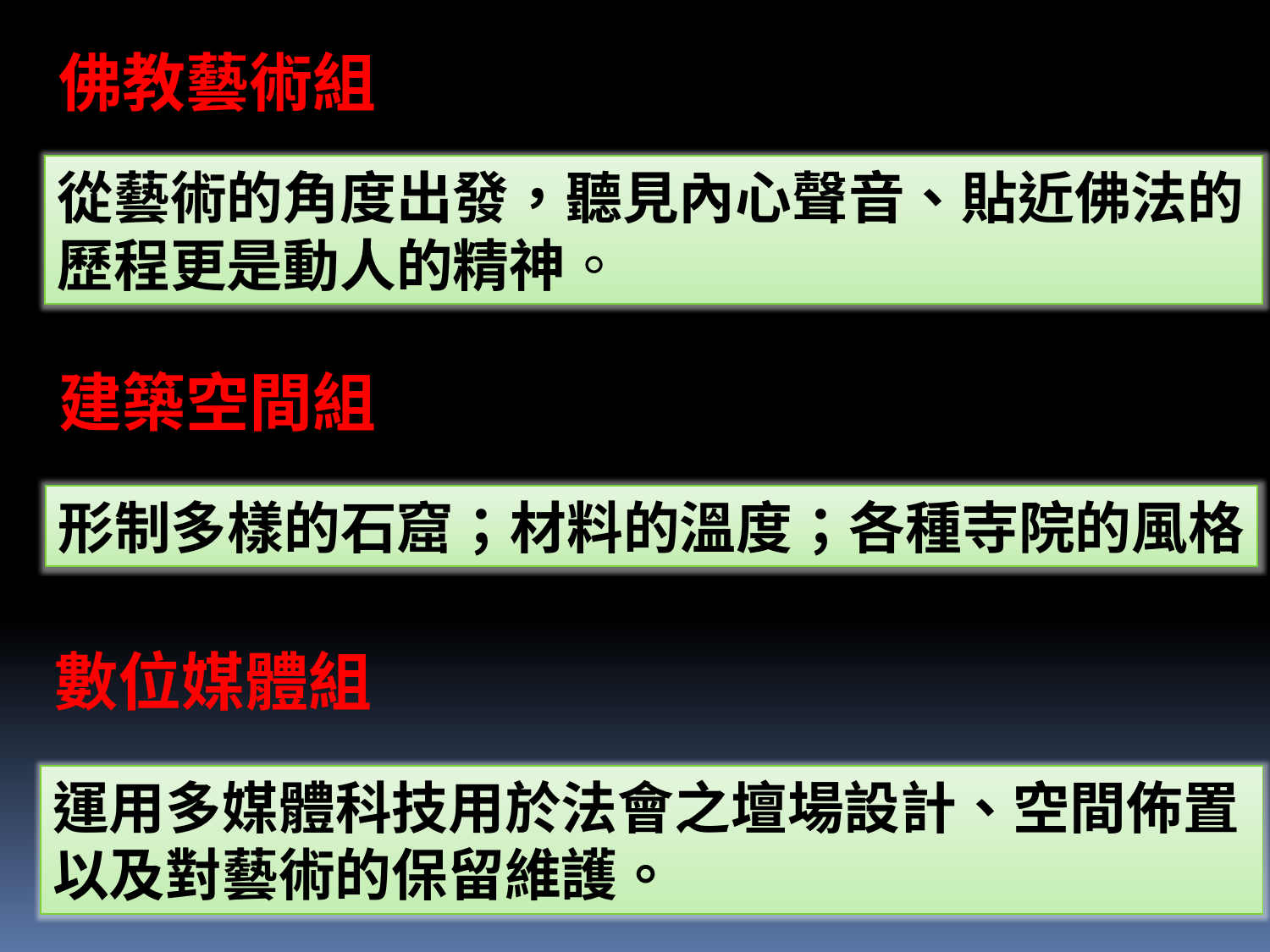

佛教藝術組
從藝術的角度出發，聽見內心聲音、貼近佛法的歷程更是動人的精神。
建築空間組
形制多樣的石窟；材料的溫度；各種寺院的風格
數位媒體組
運用多媒體科技用於法會之壇場設計、空間佈置
以及對藝術的保留維護。